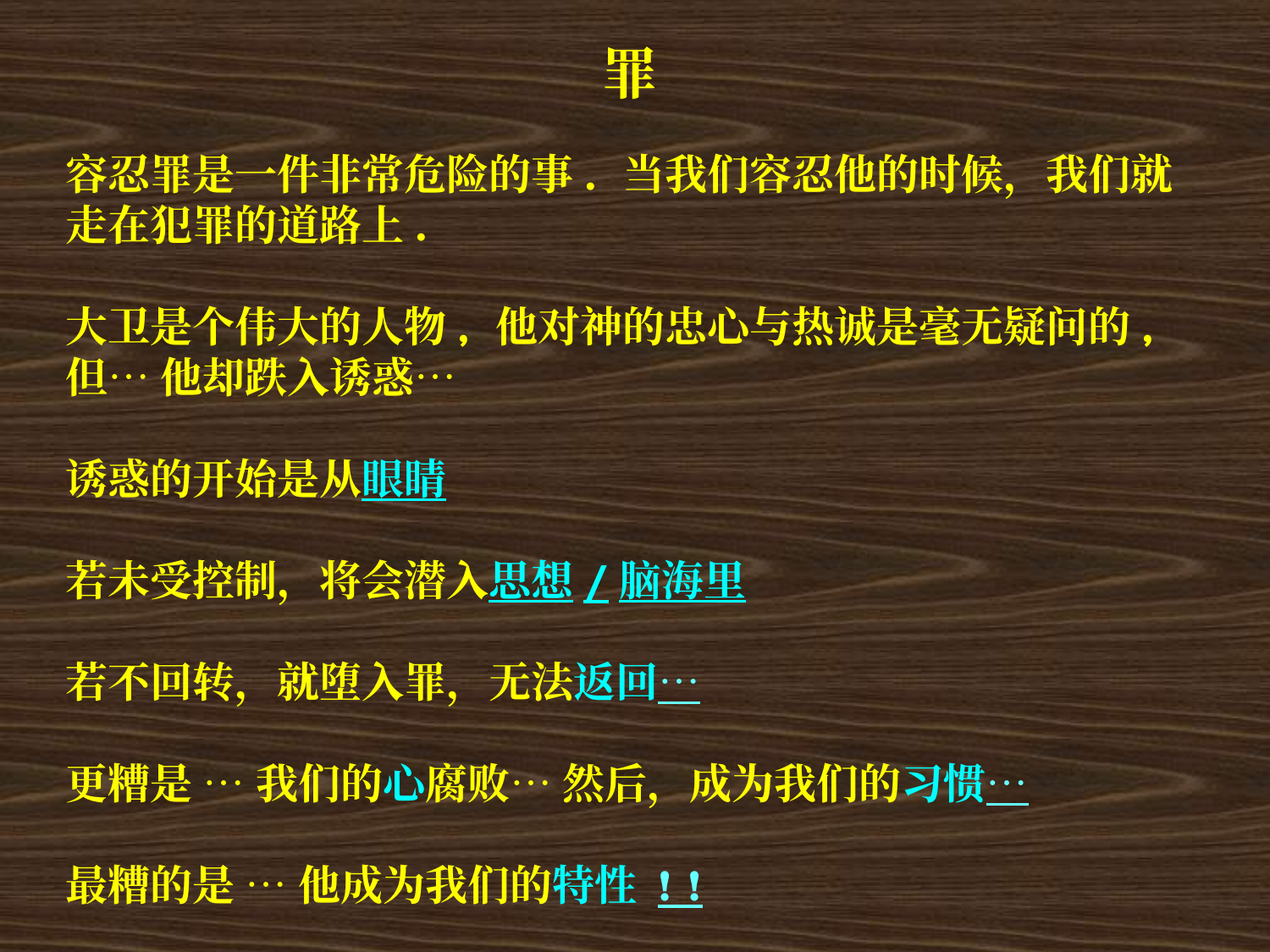

罪

容忍罪是一件非常危险的事. 当我们容忍他的时候，我们就走在犯罪的道路上.

大卫是个伟大的人物, 他对神的忠心与热诚是毫无疑问的, 但… 他却跌入诱惑…

诱惑的开始是从眼睛

若未受控制，将会潜入思想/脑海里

若不回转，就堕入罪，无法返回…

更糟是 … 我们的心腐败… 然后，成为我们的习惯…

最糟的是 … 他成为我们的特性 ! !